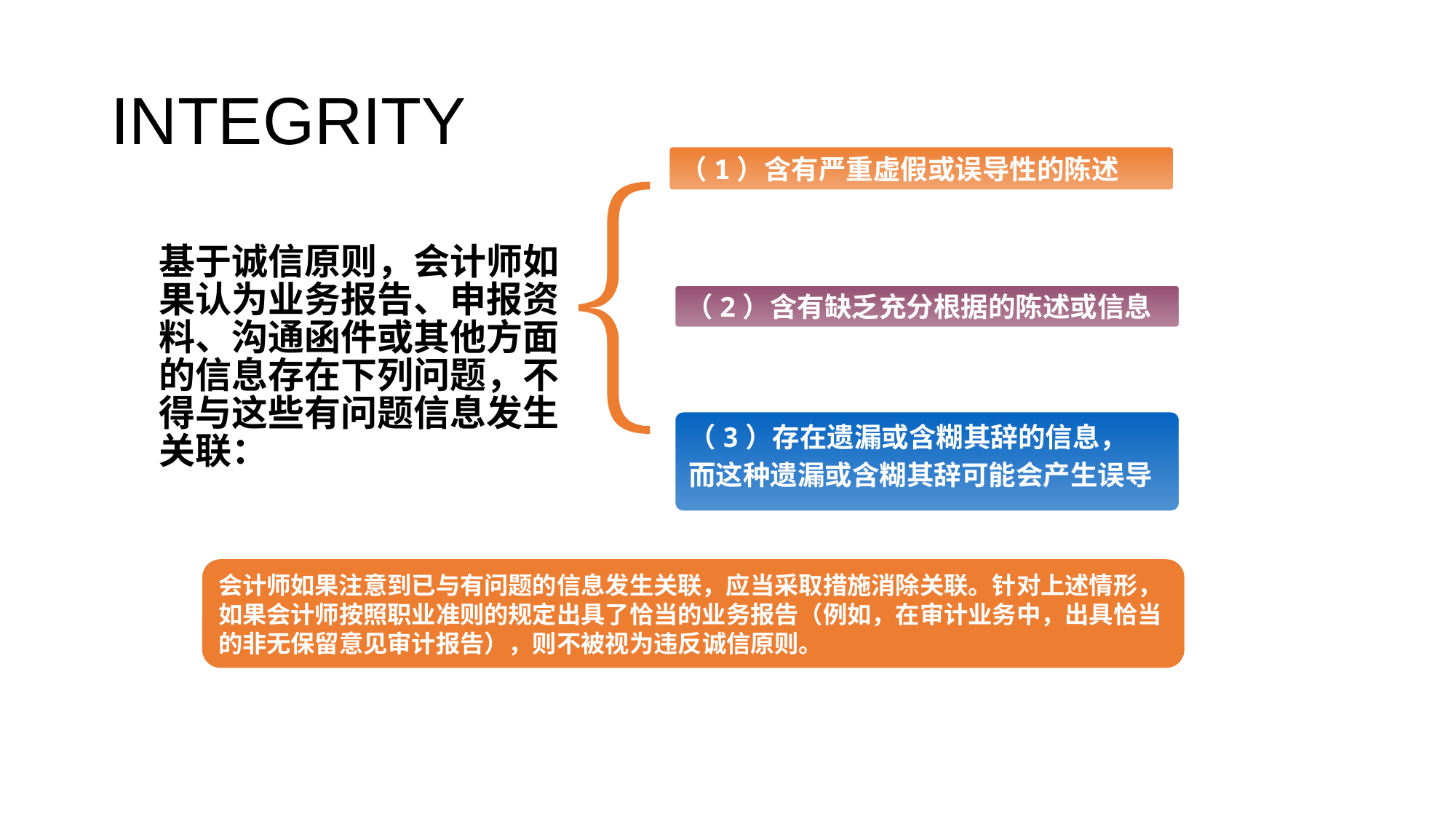

# INTEGRITY
（1）含有严重虚假或误导性的陈述

基于诚信原则，会计师如果认为业务报告、申报资料、沟通函件或其他方面的信息存在下列问题，不得与这些有问题信息发生关联：
（2）含有缺乏充分根据的陈述或信息
（3）存在遗漏或含糊其辞的信息，
而这种遗漏或含糊其辞可能会产生误导

会计师如果注意到已与有问题的信息发生关联，应当采取措施消除关联。针对上述情形，如果会计师按照职业准则的规定出具了恰当的业务报告（例如，在审计业务中，出具恰当的非无保留意见审计报告），则不被视为违反诚信原则。